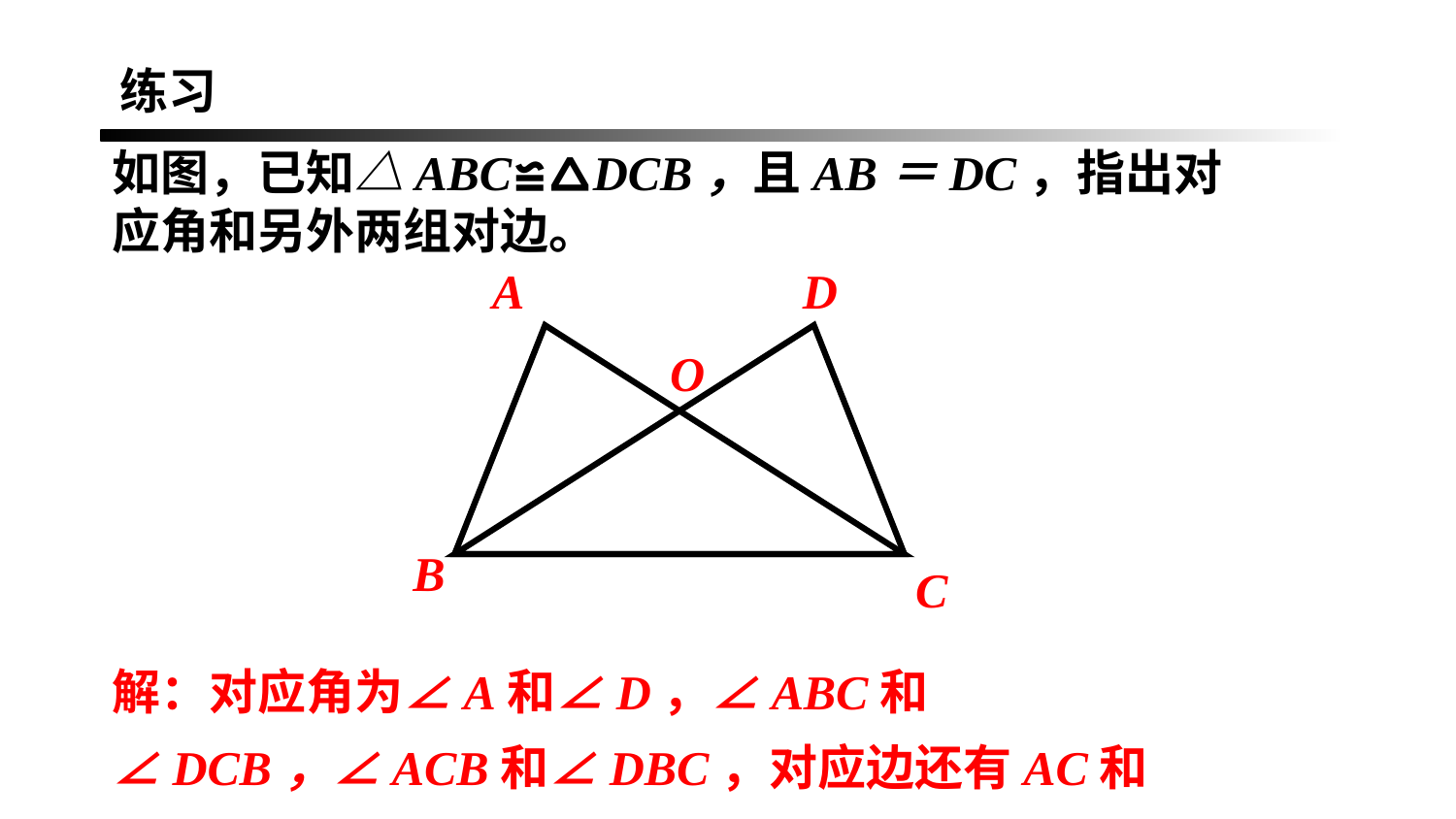

练习
如图，已知△ABC≌△DCB，且AB＝DC，指出对应角和另外两组对边。
A
D

O
B
C
解：对应角为∠A和∠D，∠ABC和∠DCB，∠ACB和∠DBC，对应边还有AC和DB,BC和CB。